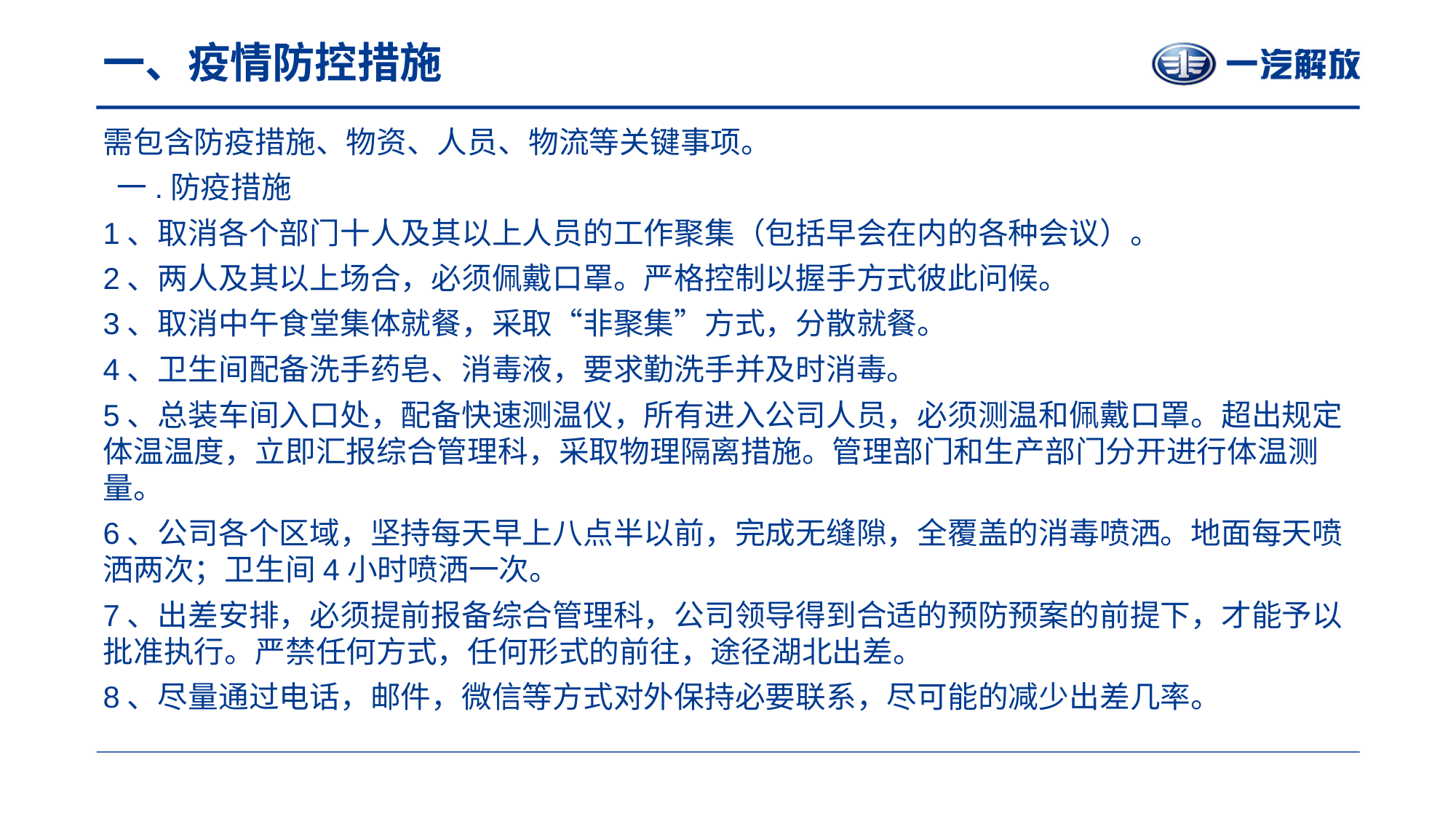

一、疫情防控措施
需包含防疫措施、物资、人员、物流等关键事项。
 一.防疫措施
1、取消各个部门十人及其以上人员的工作聚集（包括早会在内的各种会议）。
2、两人及其以上场合，必须佩戴口罩。严格控制以握手方式彼此问候。
3、取消中午食堂集体就餐，采取“非聚集”方式，分散就餐。
4、卫生间配备洗手药皂、消毒液，要求勤洗手并及时消毒。
5、总装车间入口处，配备快速测温仪，所有进入公司人员，必须测温和佩戴口罩。超出规定体温温度，立即汇报综合管理科，采取物理隔离措施。管理部门和生产部门分开进行体温测量。
6、公司各个区域，坚持每天早上八点半以前，完成无缝隙，全覆盖的消毒喷洒。地面每天喷洒两次；卫生间4小时喷洒一次。
7、出差安排，必须提前报备综合管理科，公司领导得到合适的预防预案的前提下，才能予以批准执行。严禁任何方式，任何形式的前往，途径湖北出差。
8、尽量通过电话，邮件，微信等方式对外保持必要联系，尽可能的减少出差几率。

3